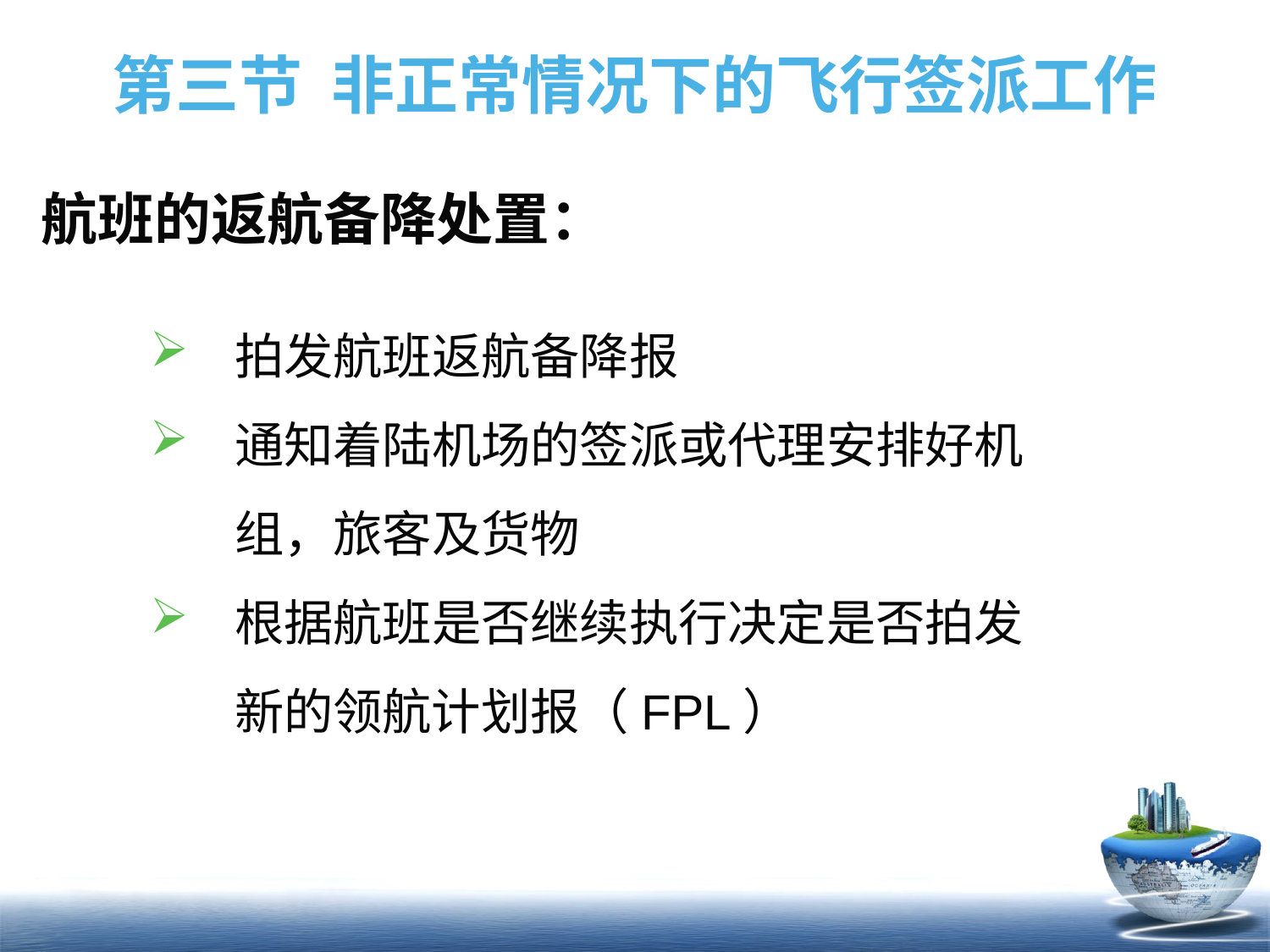

# 第三节  非正常情况下的飞行签派工作
航班的返航备降处置：
拍发航班返航备降报
通知着陆机场的签派或代理安排好机组，旅客及货物
根据航班是否继续执行决定是否拍发新的领航计划报（FPL）